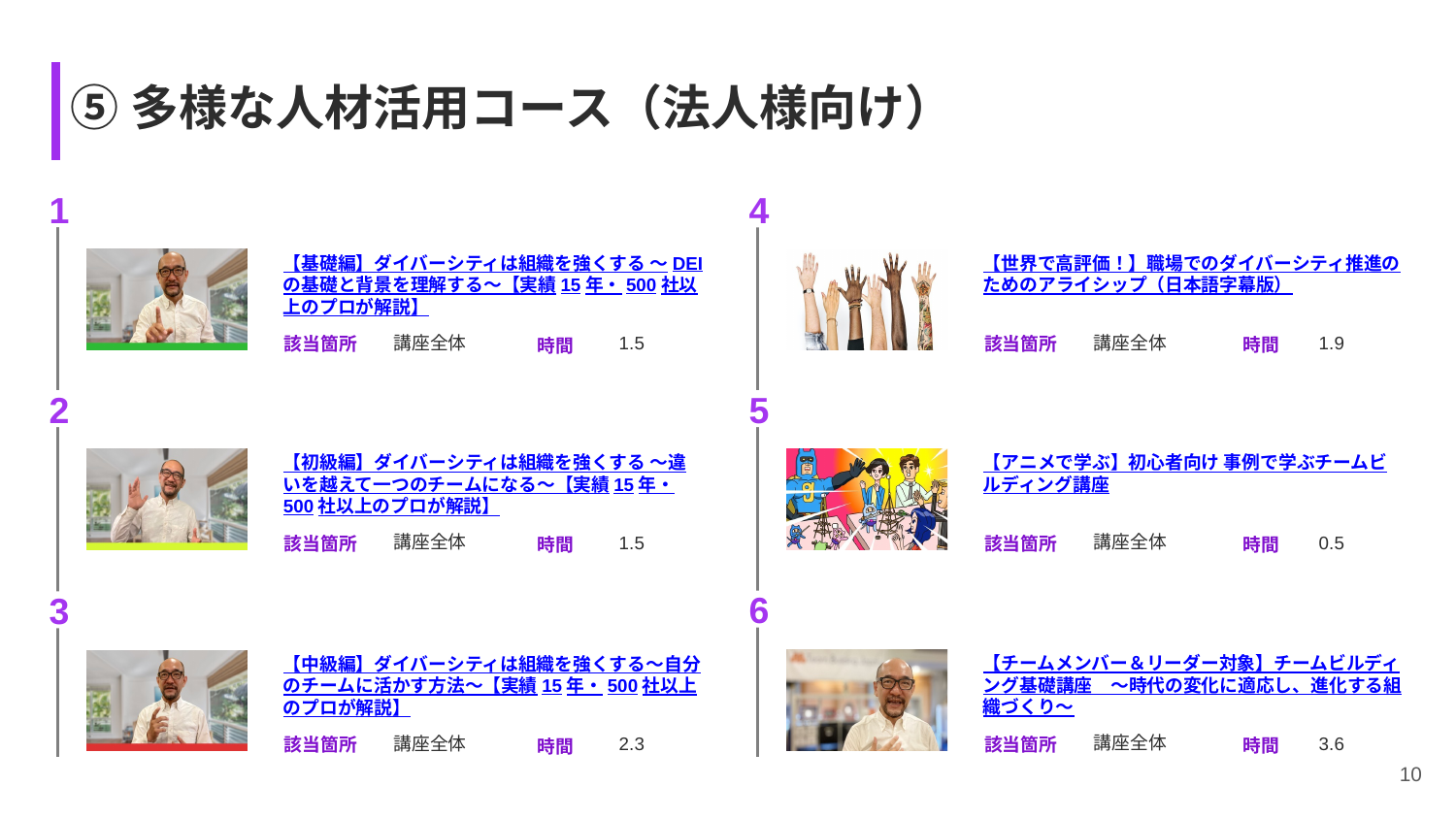

# ⑤多様な人材活用コース（法人様向け）
1
4

【基礎編】ダイバーシティは組織を強くする ～DEIの基礎と背景を理解する～【実績15年・500社以上のプロが解説】
【世界で高評価！】職場でのダイバーシティ推進のためのアライシップ（日本語字幕版）

講座全体
講座全体
1.5
1.9
2
5

【初級編】ダイバーシティは組織を強くする ～違いを越えて一つのチームになる～【実績15年・500社以上のプロが解説】
【アニメで学ぶ】初心者向け 事例で学ぶチームビルディング講座

講座全体
講座全体
1.5
0.5
6

3

【チームメンバー＆リーダー対象】チームビルディング基礎講座　～時代の変化に適応し、進化する組織づくり～
【中級編】ダイバーシティは組織を強くする～自分のチームに活かす方法～【実績15年・500社以上のプロが解説】

講座全体
3.6
講座全体
2.3
10